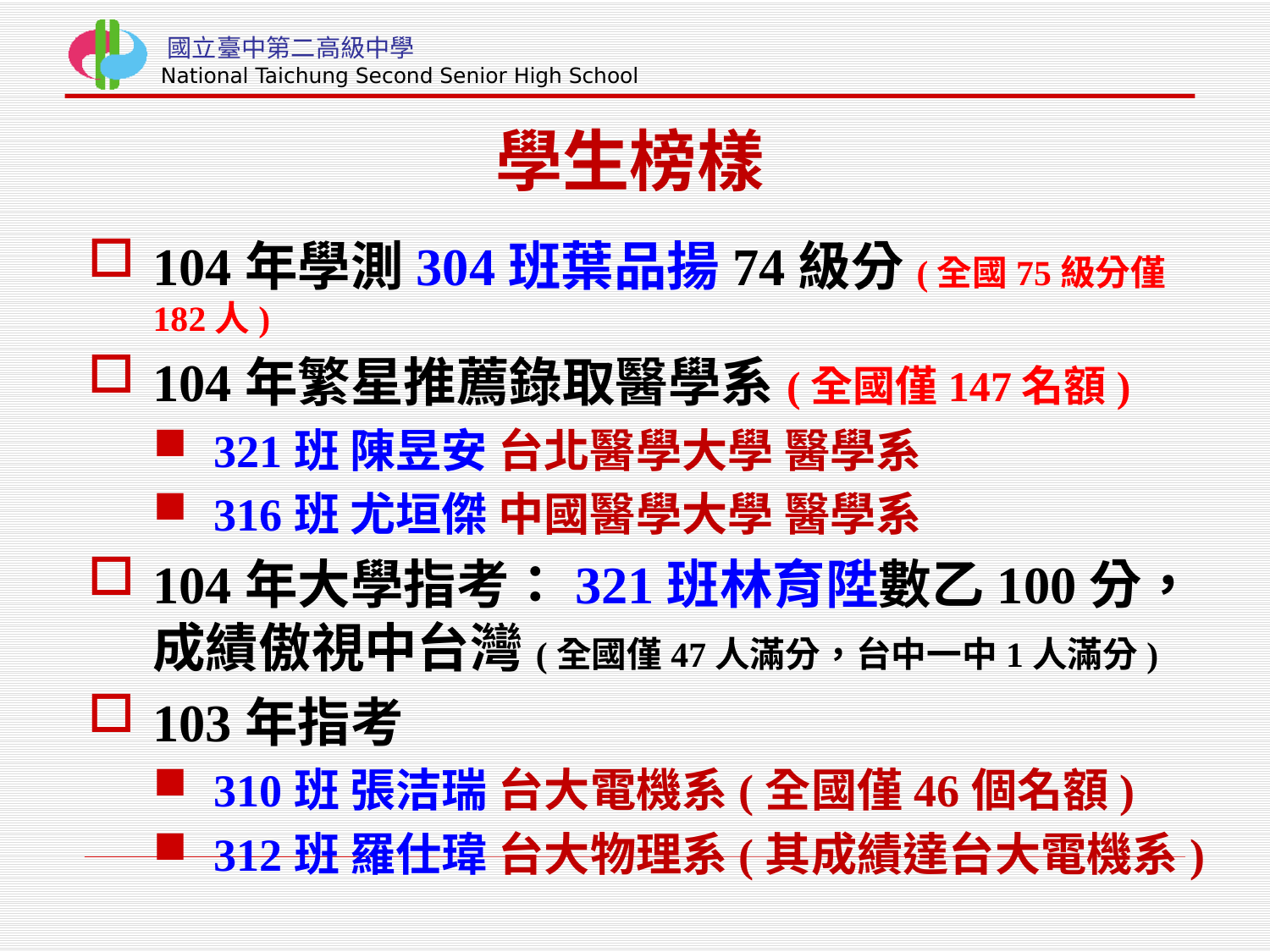

# 學生榜樣
104年學測304班葉品揚74級分(全國75級分僅182人)
104年繁星推薦錄取醫學系(全國僅147名額)
321班 陳昱安 台北醫學大學 醫學系
316班 尤垣傑 中國醫學大學 醫學系
104年大學指考：321班林育陞數乙100分，成績傲視中台灣(全國僅47人滿分，台中一中1人滿分)
103年指考
310班 張洁瑞 台大電機系(全國僅46個名額)
312班 羅仕瑋 台大物理系(其成績達台大電機系)